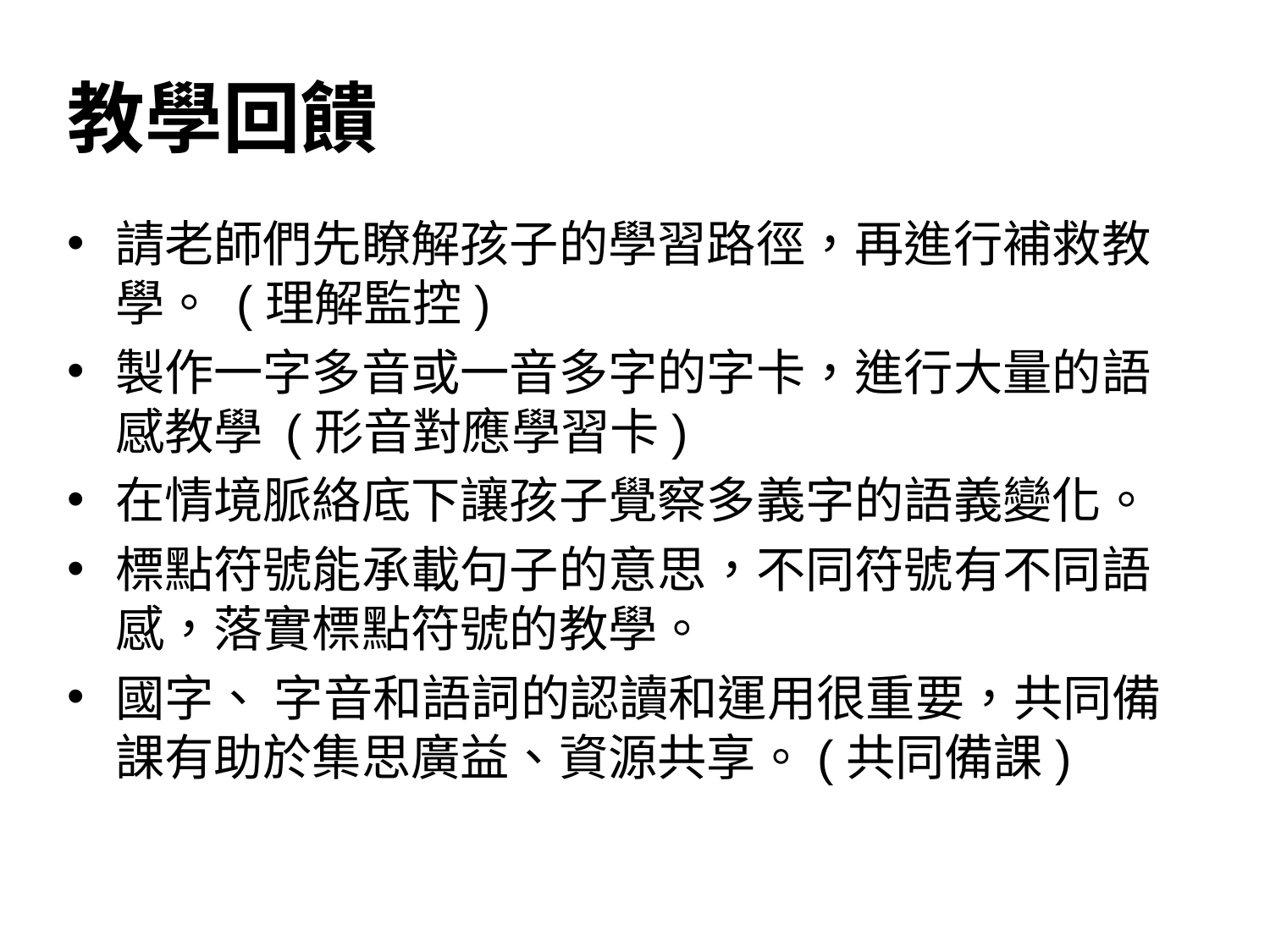

# 教學回饋
請老師們先瞭解孩子的學習路徑，再進行補救教學。 (理解監控)
製作一字多音或一音多字的字卡，進行大量的語感教學 (形音對應學習卡)
在情境脈絡底下讓孩子覺察多義字的語義變化。
標點符號能承載句子的意思，不同符號有不同語感，落實標點符號的教學。
國字、 字音和語詞的認讀和運用很重要，共同備課有助於集思廣益、資源共享。(共同備課)